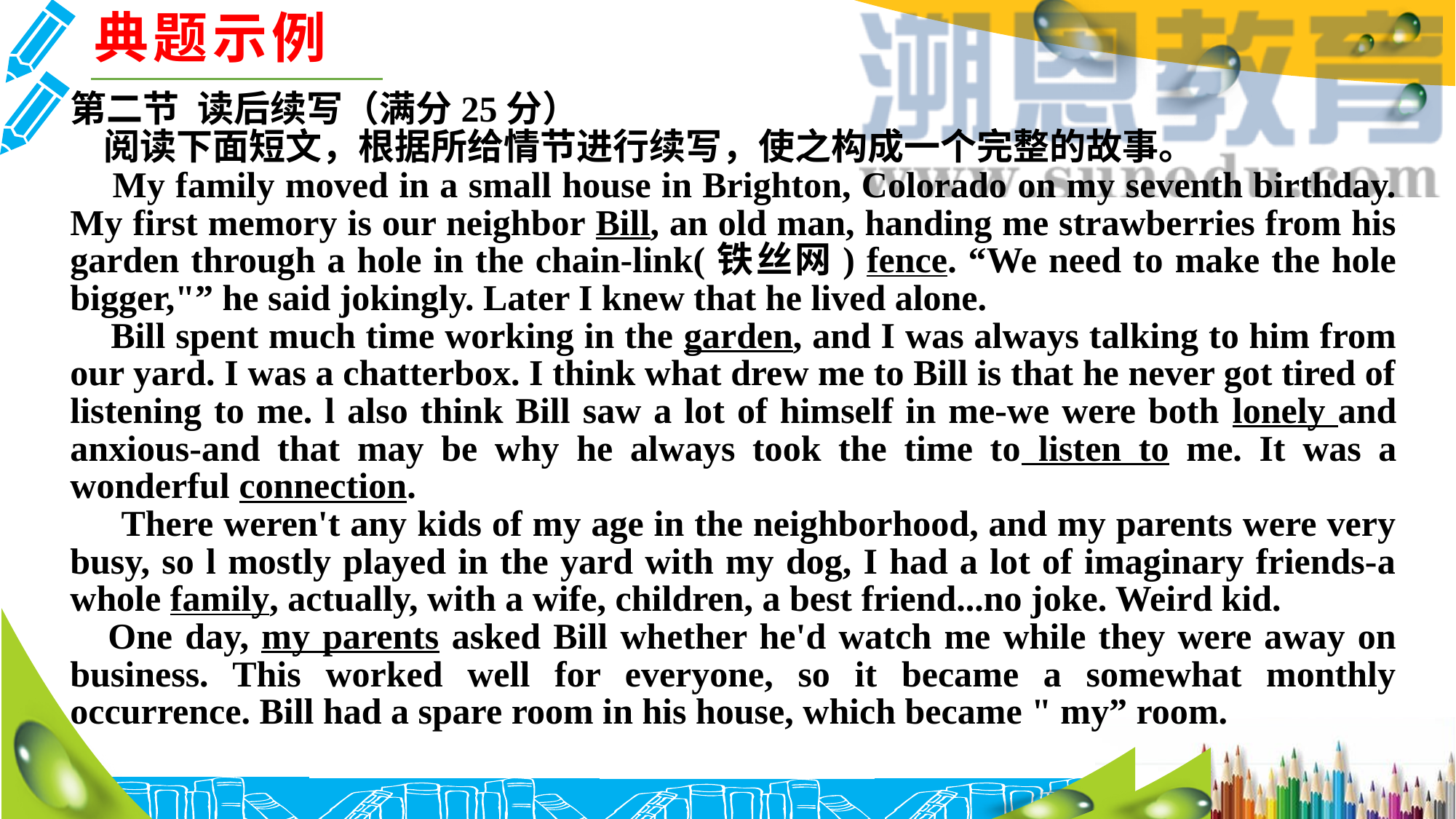

典题示例
第二节  读后续写（满分25分）
   阅读下面短文，根据所给情节进行续写，使之构成一个完整的故事。
    My family moved in a small house in Brighton, Colorado on my seventh birthday. My first memory is our neighbor Bill, an old man, handing me strawberries from his garden through a hole in the chain-link(铁丝网) fence. “We need to make the hole bigger,"” he said jokingly. Later I knew that he lived alone.
    Bill spent much time working in the garden, and I was always talking to him from our yard. I was a chatterbox. I think what drew me to Bill is that he never got tired of listening to me. l also think Bill saw a lot of himself in me-we were both lonely and anxious-and that may be why he always took the time to listen to me. It was a wonderful connection.
     There weren't any kids of my age in the neighborhood, and my parents were very busy, so l mostly played in the yard with my dog, I had a lot of imaginary friends-a whole family, actually, with a wife, children, a best friend...no joke. Weird kid.
   One day, my parents asked Bill whether he'd watch me while they were away on business. This worked well for everyone, so it became a somewhat monthly occurrence. Bill had a spare room in his house, which became " my” room.